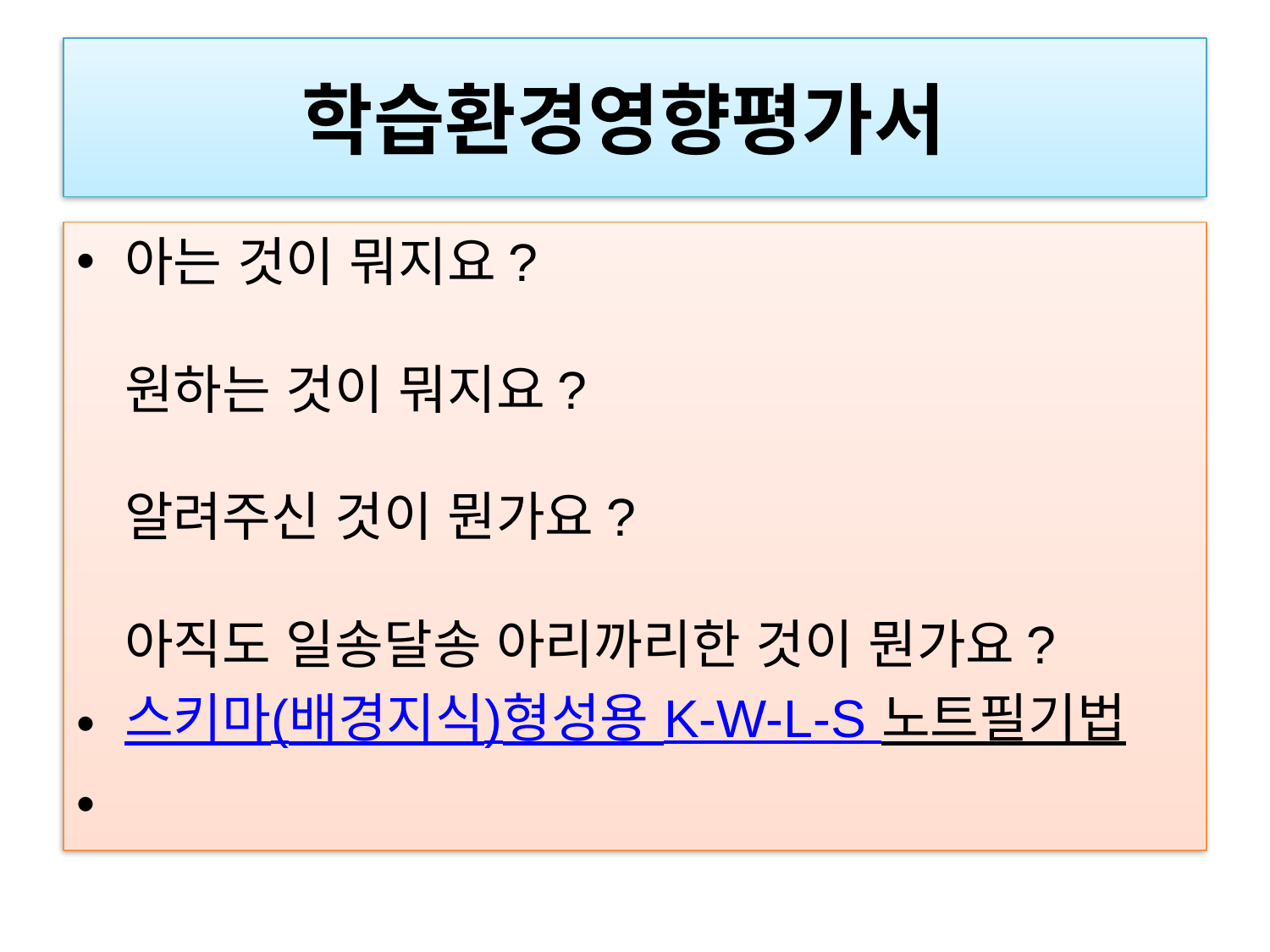

# 학습환경영향평가서
아는 것이 뭐지요?
원하는 것이 뭐지요?
알려주신 것이 뭔가요?
아직도 일송달송 아리까리한 것이 뭔가요?
스키마(배경지식)형성용 K-W-L-S 노트필기법